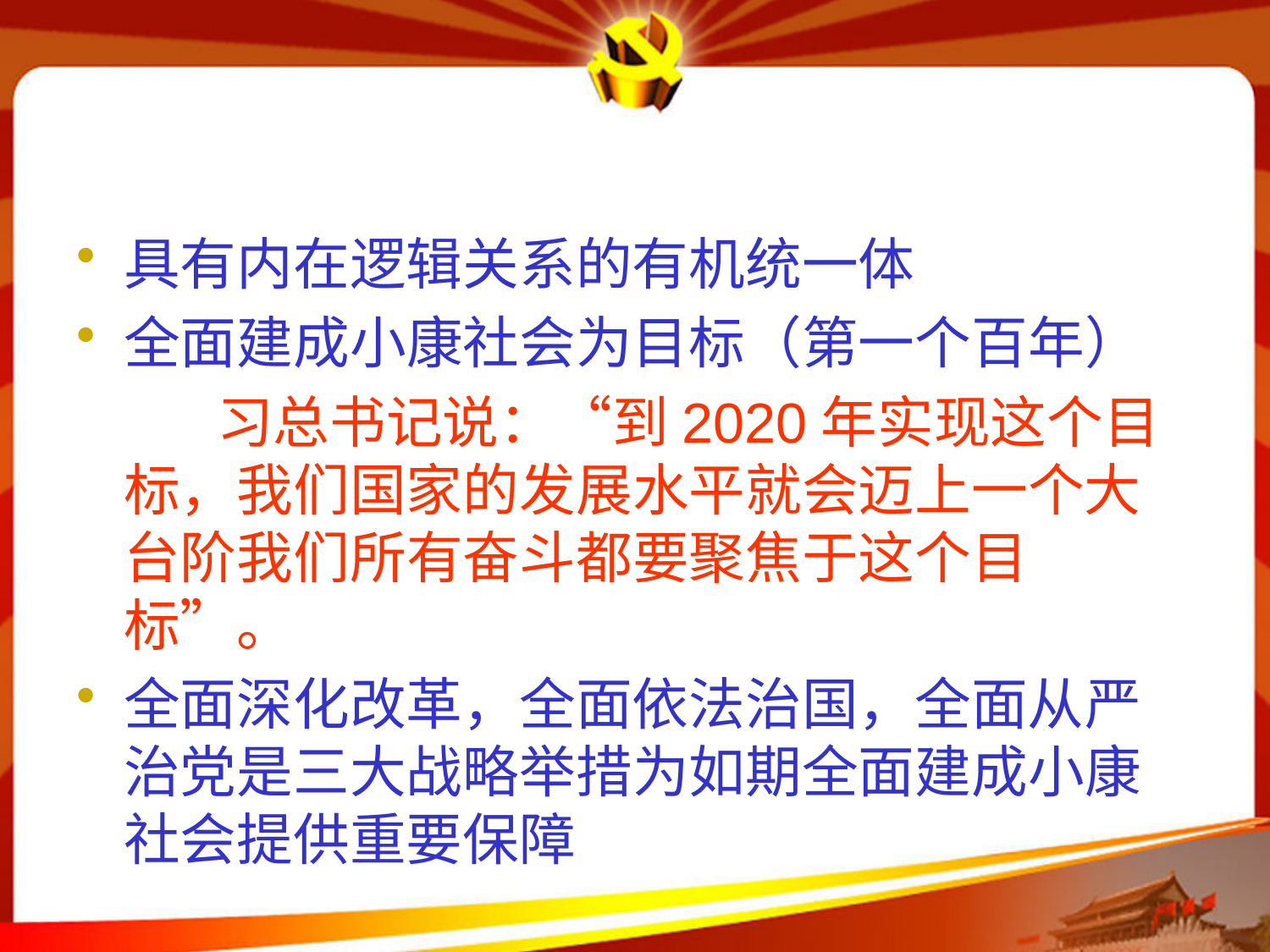

#
具有内在逻辑关系的有机统一体
全面建成小康社会为目标（第一个百年）
          习总书记说：“到2020年实现这个目标，我们国家的发展水平就会迈上一个大台阶我们所有奋斗都要聚焦于这个目标”。
全面深化改革，全面依法治国，全面从严治党是三大战略举措为如期全面建成小康社会提供重要保障